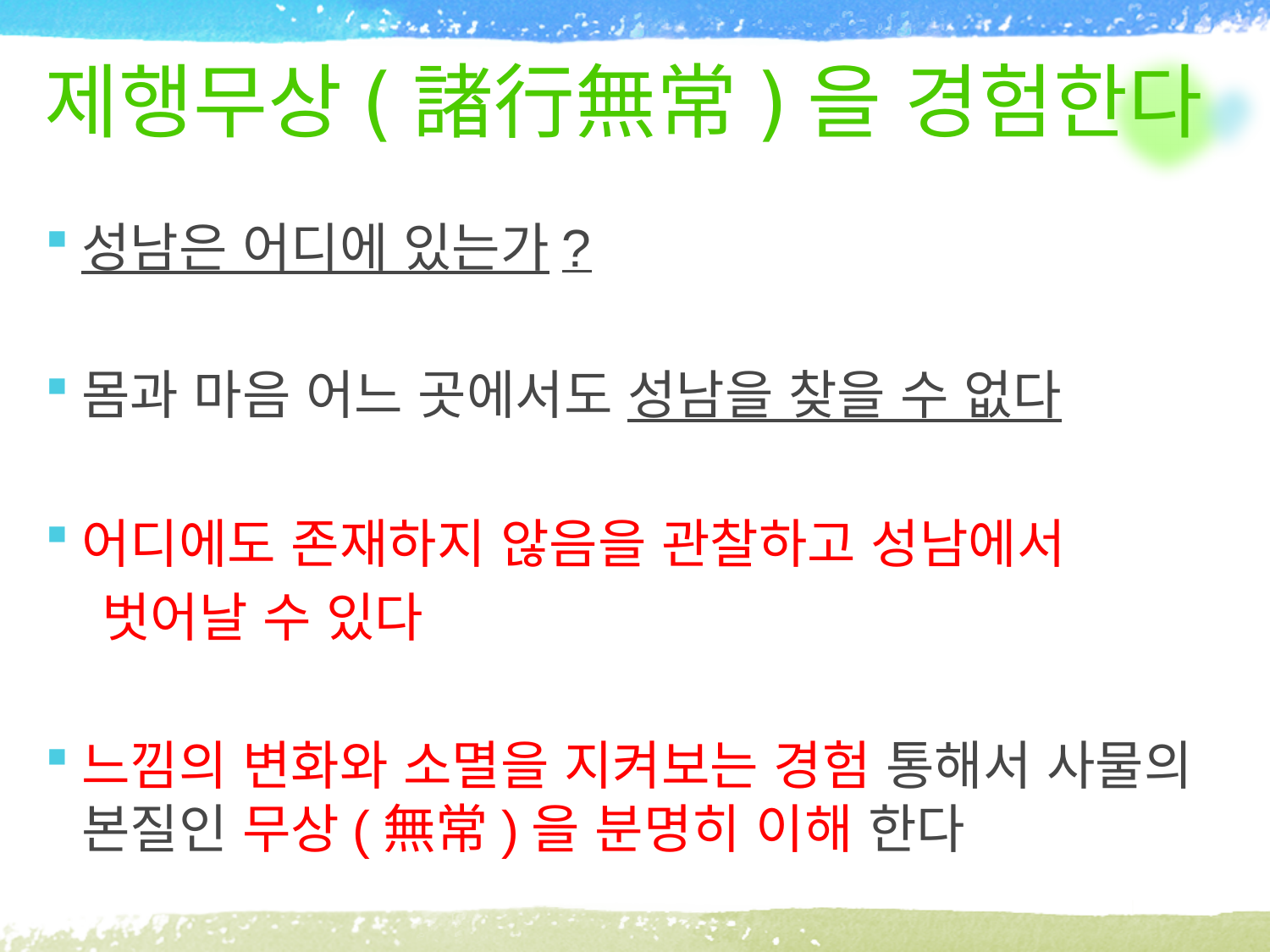

# 제행무상(諸行無常)을 경험한다

성남은 어디에 있는가?

몸과 마음 어느 곳에서도 성남을 찾을 수 없다

어디에도 존재하지 않음을 관찰하고 성남에서
   벗어날 수 있다

느낌의 변화와 소멸을 지켜보는 경험 통해서 사물의 본질인 무상(無常)을 분명히 이해 한다